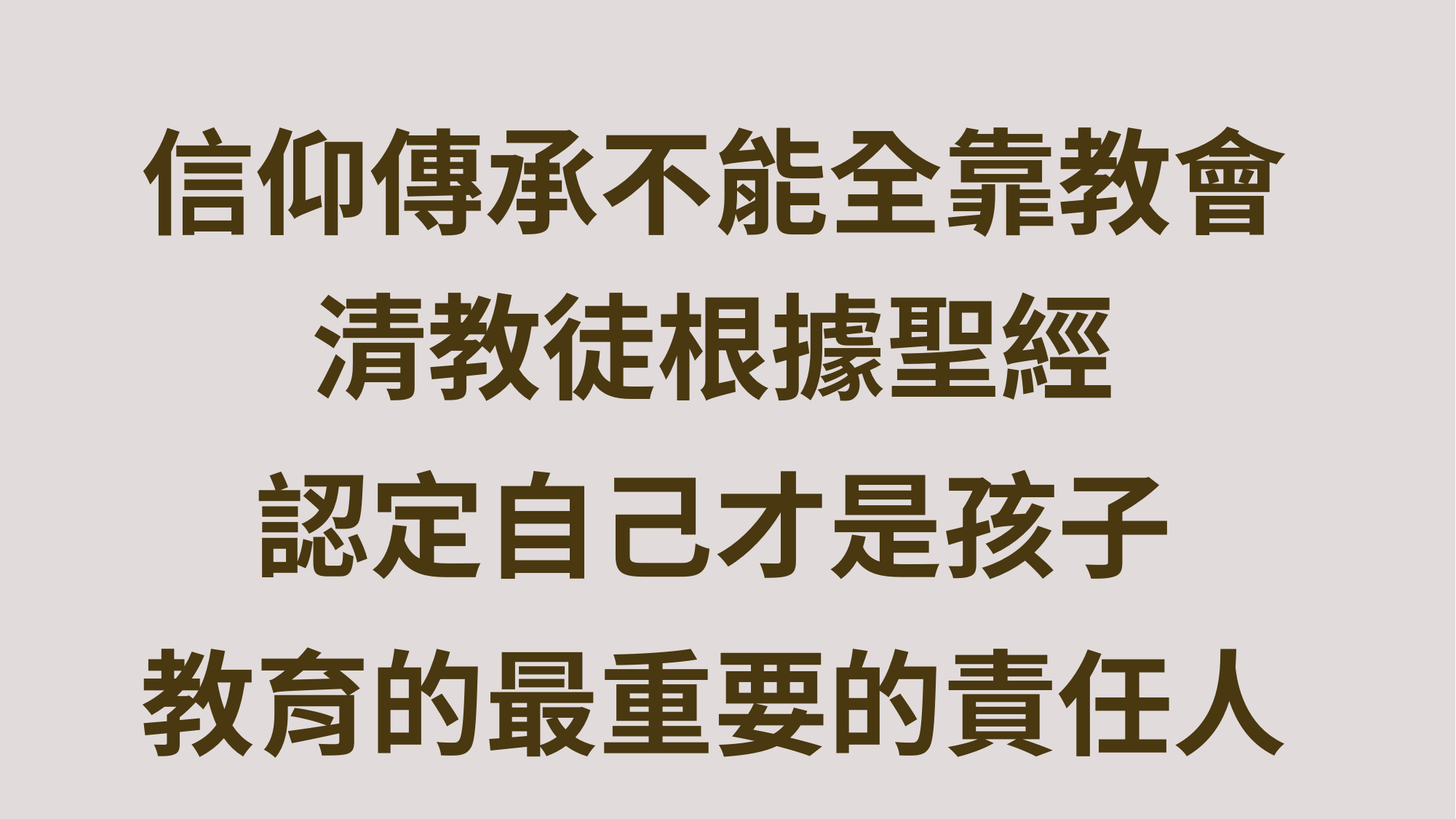

信仰傳承不能全靠教會清教徒根據聖經
認定自己才是孩子
教育的最重要的責任人